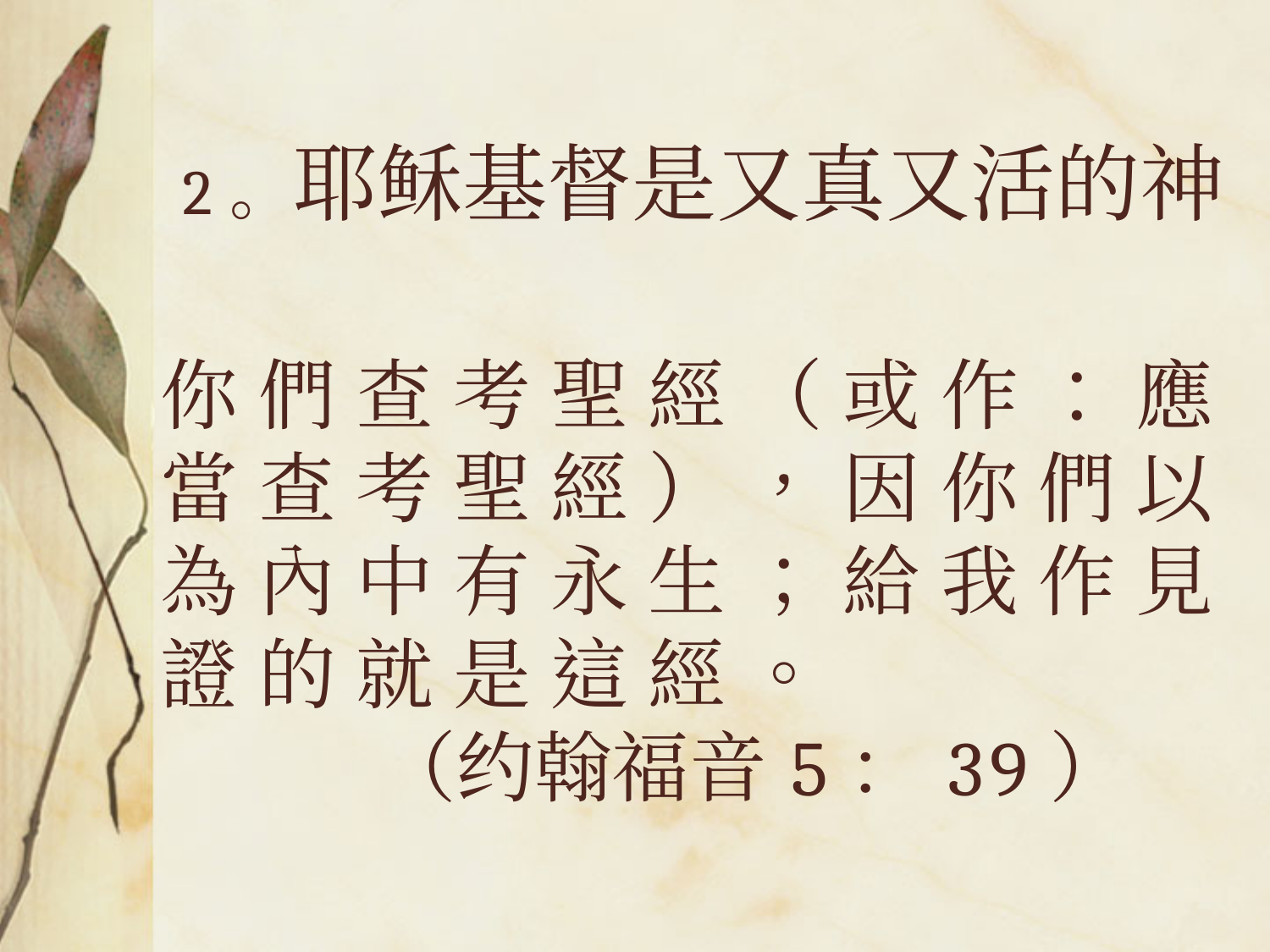

# 2。耶稣基督是又真又活的神 你 們 查 考 聖 經 （ 或 作 ： 應 當 查 考 聖 經 ） ， 因 你 們 以 為 內 中 有 永 生 ； 給 我 作 見 證 的 就 是 這 經 。 （约翰福音5：39）